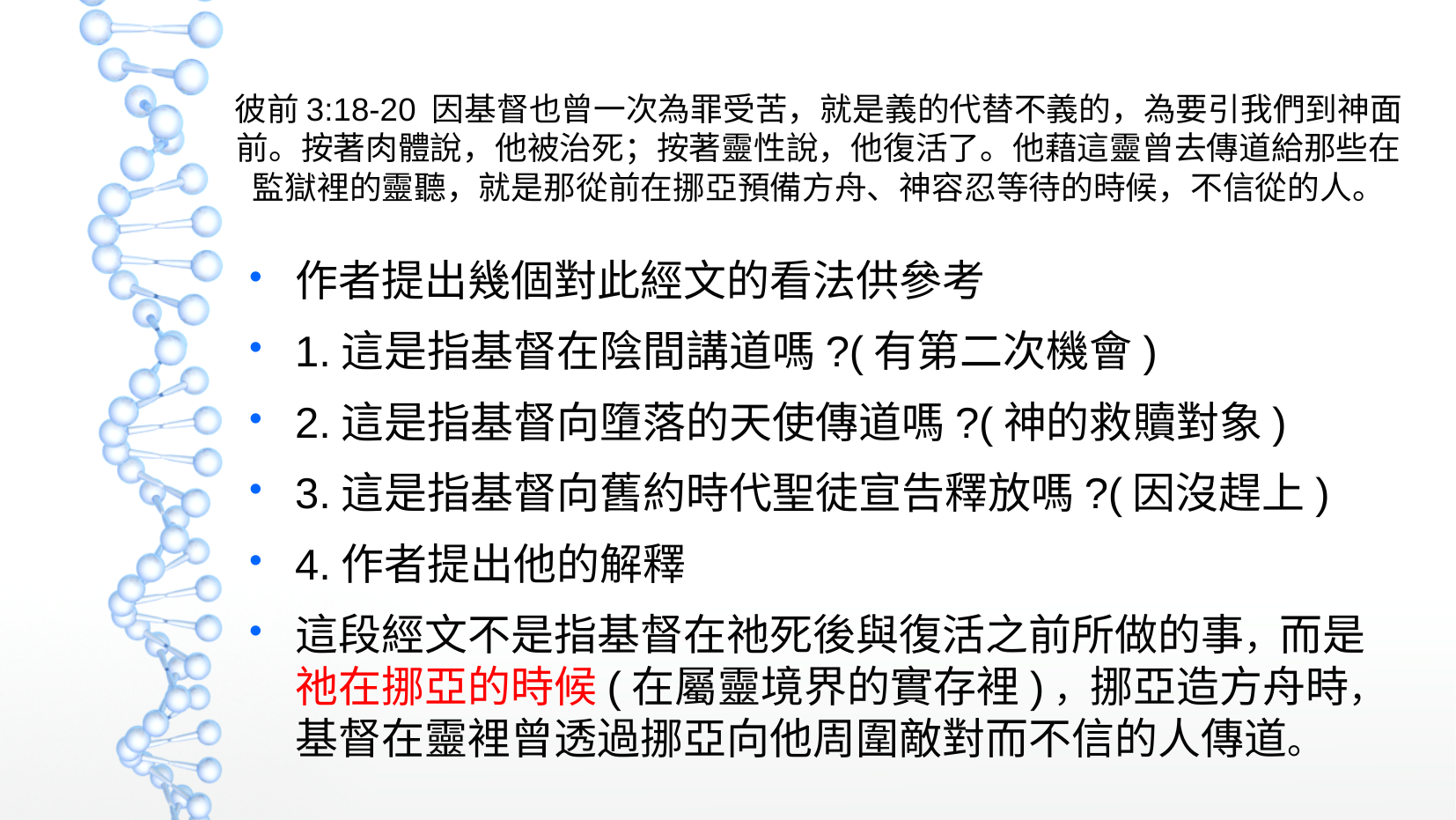

彼前3:18-20 因基督也曾一次為罪受苦，就是義的代替不義的，為要引我們到神面前。按著肉體說，他被治死；按著靈性說，他復活了。他藉這靈曾去傳道給那些在監獄裡的靈聽，就是那從前在挪亞預備方舟、神容忍等待的時候，不信從的人。
作者提出幾個對此經文的看法供參考
1.這是指基督在陰間講道嗎?(有第二次機會)
2.這是指基督向墮落的天使傳道嗎?(神的救贖對象)
3.這是指基督向舊約時代聖徒宣告釋放嗎?(因沒趕上)
4.作者提出他的解釋
這段經文不是指基督在祂死後與復活之前所做的事，而是祂在挪亞的時候(在屬靈境界的實存裡)，挪亞造方舟時，基督在靈裡曾透過挪亞向他周圍敵對而不信的人傳道。